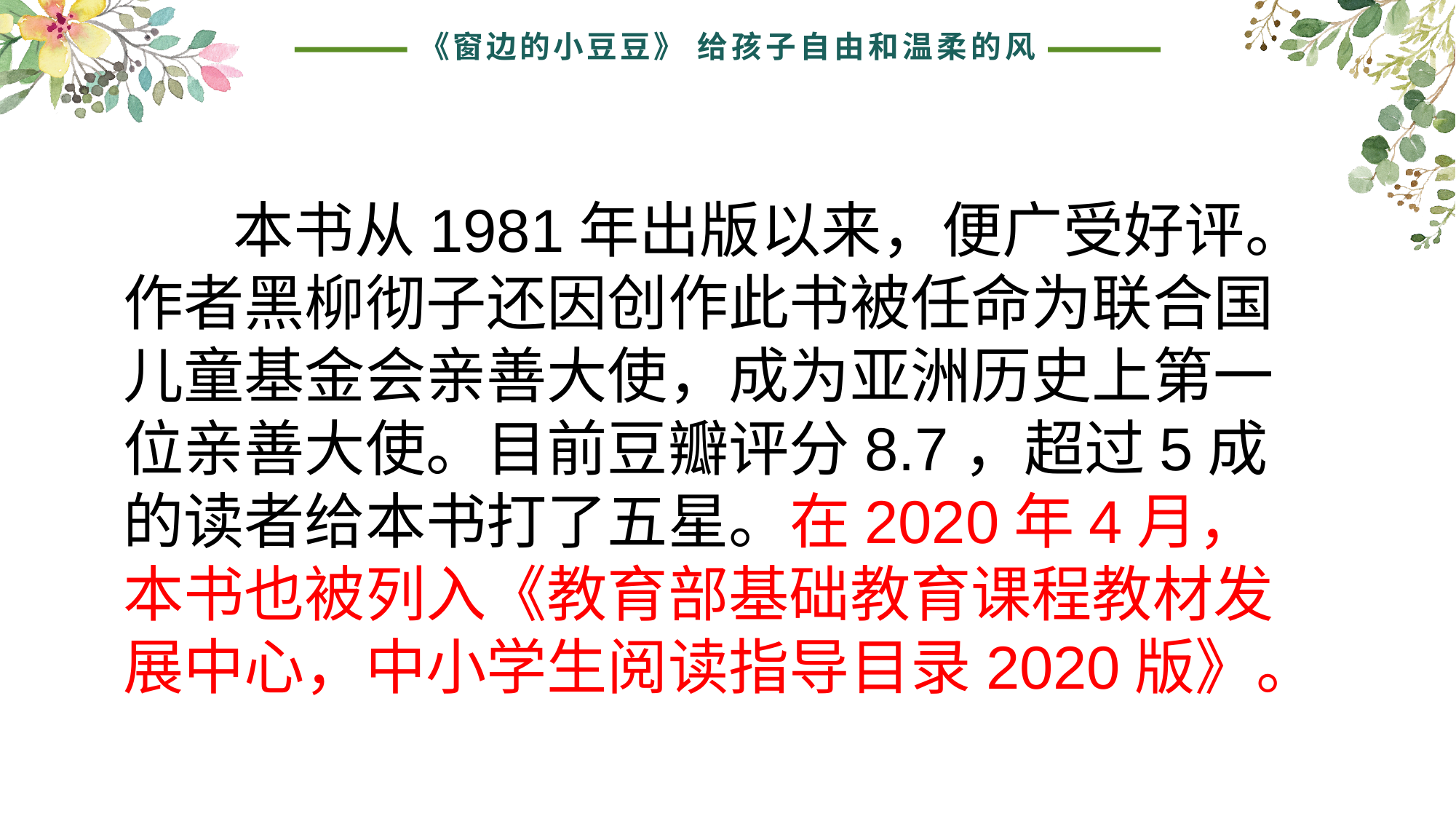

《窗边的小豆豆》 给孩子自由和温柔的风
       本书从1981年出版以来，便广受好评。作者黑柳彻子还因创作此书被任命为联合国儿童基金会亲善大使，成为亚洲历史上第一位亲善大使。目前豆瓣评分8.7，超过5成的读者给本书打了五星。在2020年4月，本书也被列入《教育部基础教育课程教材发展中心，中小学生阅读指导目录2020版》。